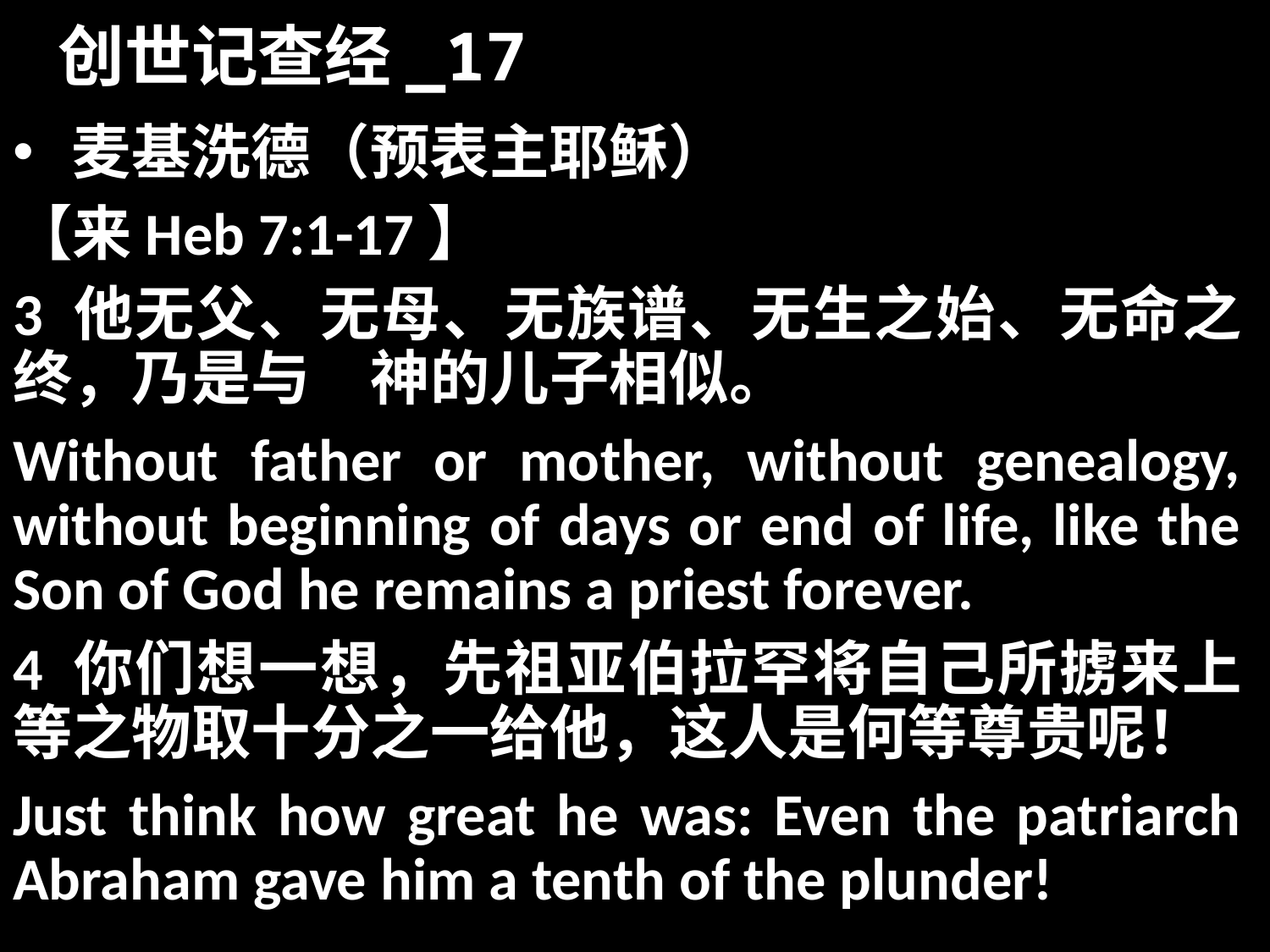

# 创世记查经_17
 麦基洗德（预表主耶稣）
【来Heb 7:1-17】
3 他无父、无母、无族谱、无生之始、无命之终，乃是与　神的儿子相似。
Without father or mother, without genealogy, without beginning of days or end of life, like the Son of God he remains a priest forever.
4 你们想一想，先祖亚伯拉罕将自己所掳来上等之物取十分之一给他，这人是何等尊贵呢！
Just think how great he was: Even the patriarch Abraham gave him a tenth of the plunder!